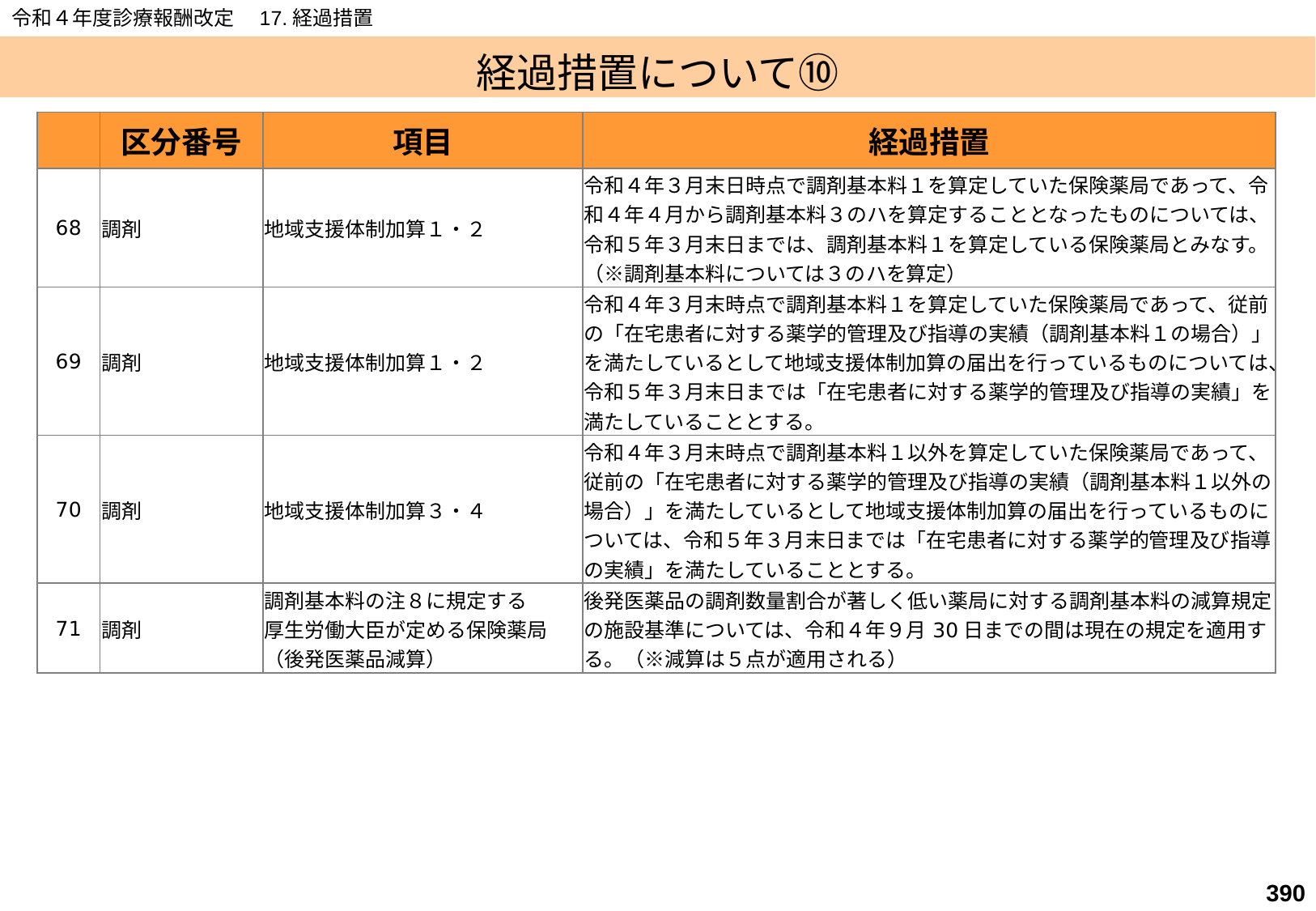

令和４年度診療報酬改定　17.経過措置
# 経過措置について⑩
|  | 区分番号 | 項目 | 経過措置 |
| --- | --- | --- | --- |
| 68 | 調剤 | 地域支援体制加算１・２ | 令和４年３月末日時点で調剤基本料１を算定していた保険薬局であって、令和４年４月から調剤基本料３のハを算定することとなったものについては、令和５年３月末日までは、調剤基本料１を算定している保険薬局とみなす。（※調剤基本料については３のハを算定） |
| 69 | 調剤 | 地域支援体制加算１・２ | 令和４年３月末時点で調剤基本料１を算定していた保険薬局であって、従前の「在宅患者に対する薬学的管理及び指導の実績（調剤基本料１の場合）」を満たしているとして地域支援体制加算の届出を行っているものについては、令和５年３月末日までは「在宅患者に対する薬学的管理及び指導の実績」を満たしていることとする。 |
| 70 | 調剤 | 地域支援体制加算３・４ | 令和４年３月末時点で調剤基本料１以外を算定していた保険薬局であって、従前の「在宅患者に対する薬学的管理及び指導の実績（調剤基本料１以外の場合）」を満たしているとして地域支援体制加算の届出を行っているものについては、令和５年３月末日までは「在宅患者に対する薬学的管理及び指導の実績」を満たしていることとする。 |
| 71 | 調剤 | 調剤基本料の注８に規定する 厚生労働大臣が定める保険薬局（後発医薬品減算） | 後発医薬品の調剤数量割合が著しく低い薬局に対する調剤基本料の減算規定の施設基準については、令和４年９月30日までの間は現在の規定を適用する。（※減算は５点が適用される） |